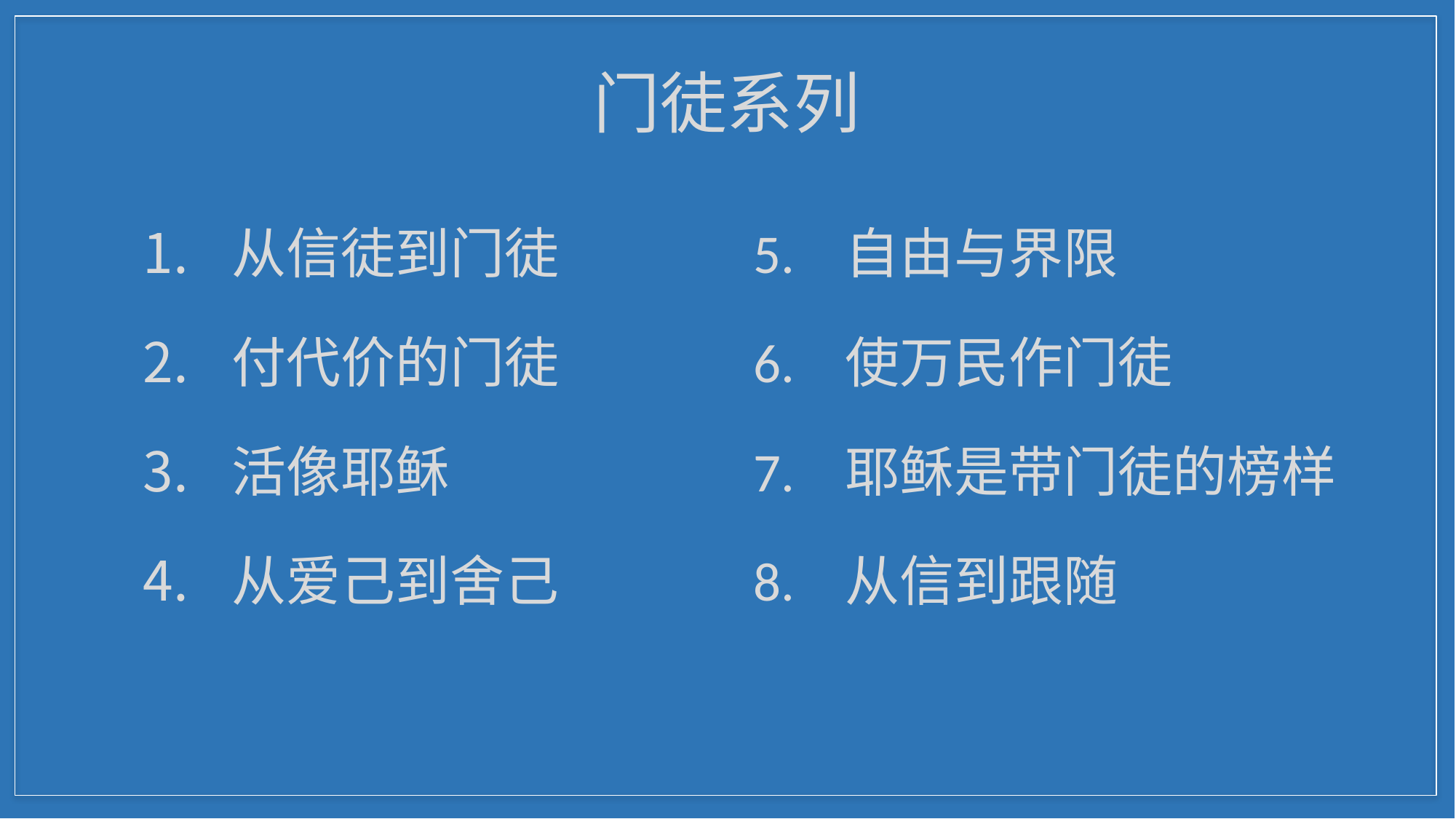

# 门徒系列
从信徒到门徒
付代价的门徒
活像耶稣
从爱己到舍己

5.   自由与界限
6.   使万民作门徒
7.   耶稣是带门徒的榜样
8.   从信到跟随